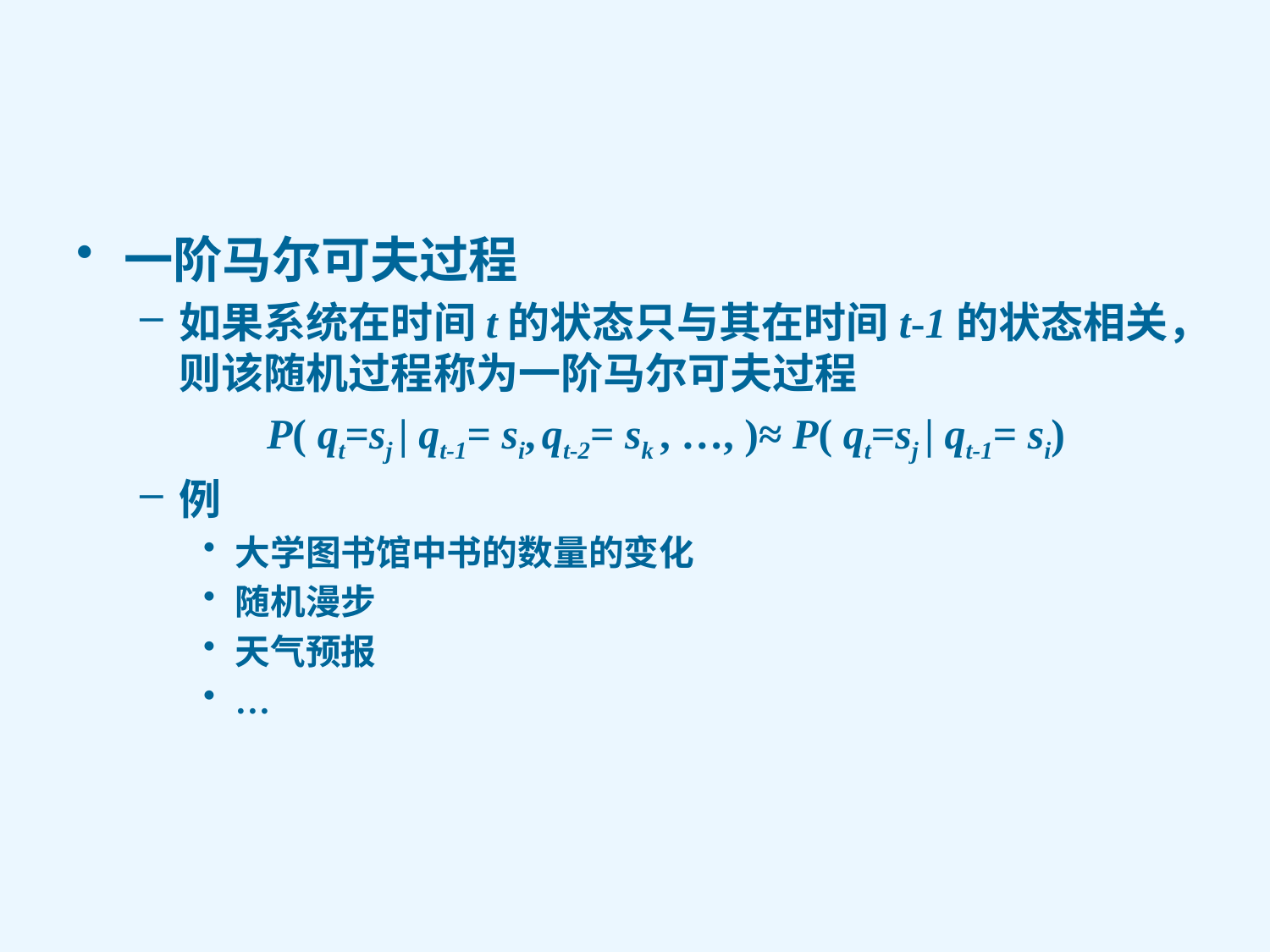

#
一阶马尔可夫过程
如果系统在时间t的状态只与其在时间t-1的状态相关，则该随机过程称为一阶马尔可夫过程
P( qt=sj | qt-1= si, qt-2= sk , …, )≈ P( qt=sj | qt-1= si)
例
大学图书馆中书的数量的变化
随机漫步
天气预报
…